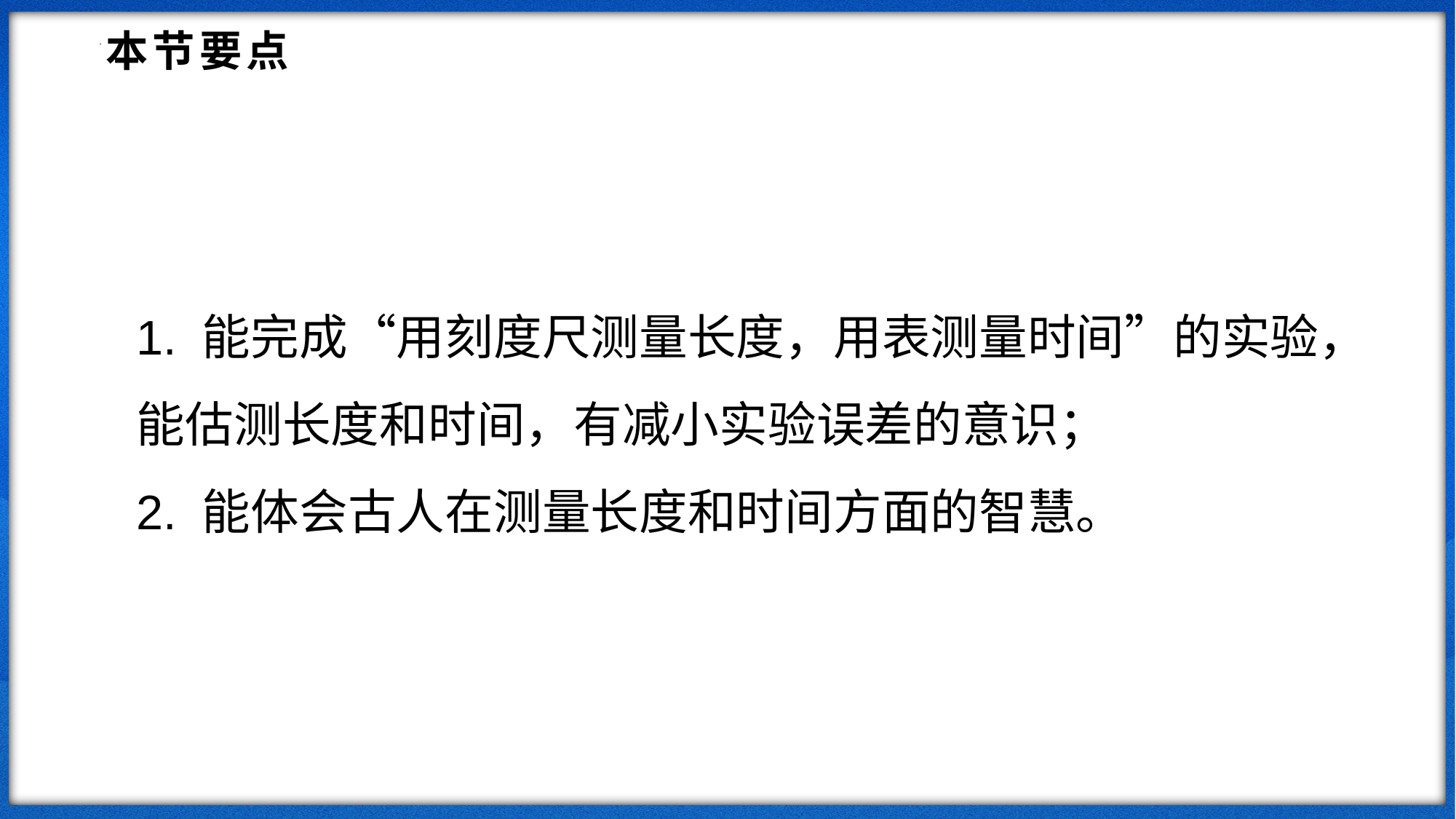

本节要点
1. 能完成“用刻度尺测量长度，用表测量时间”的实验，能估测长度和时间，有减小实验误差的意识；
2. 能体会古人在测量长度和时间方面的智慧。